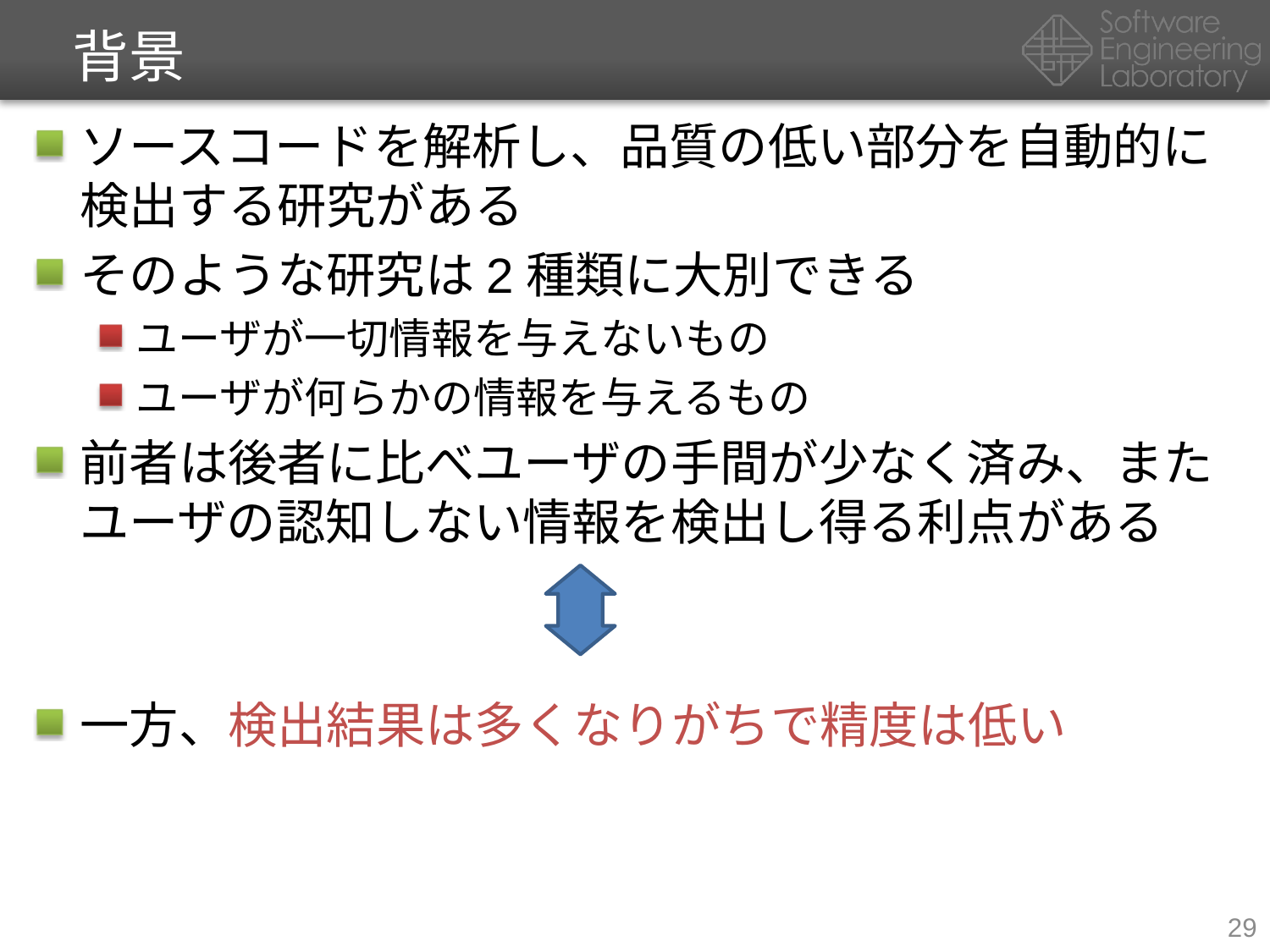

# 背景
ソースコードを解析し、品質の低い部分を自動的に検出する研究がある
そのような研究は2種類に大別できる
ユーザが一切情報を与えないもの
ユーザが何らかの情報を与えるもの
前者は後者に比べユーザの手間が少なく済み、またユーザの認知しない情報を検出し得る利点がある

一方、検出結果は多くなりがちで精度は低い

29